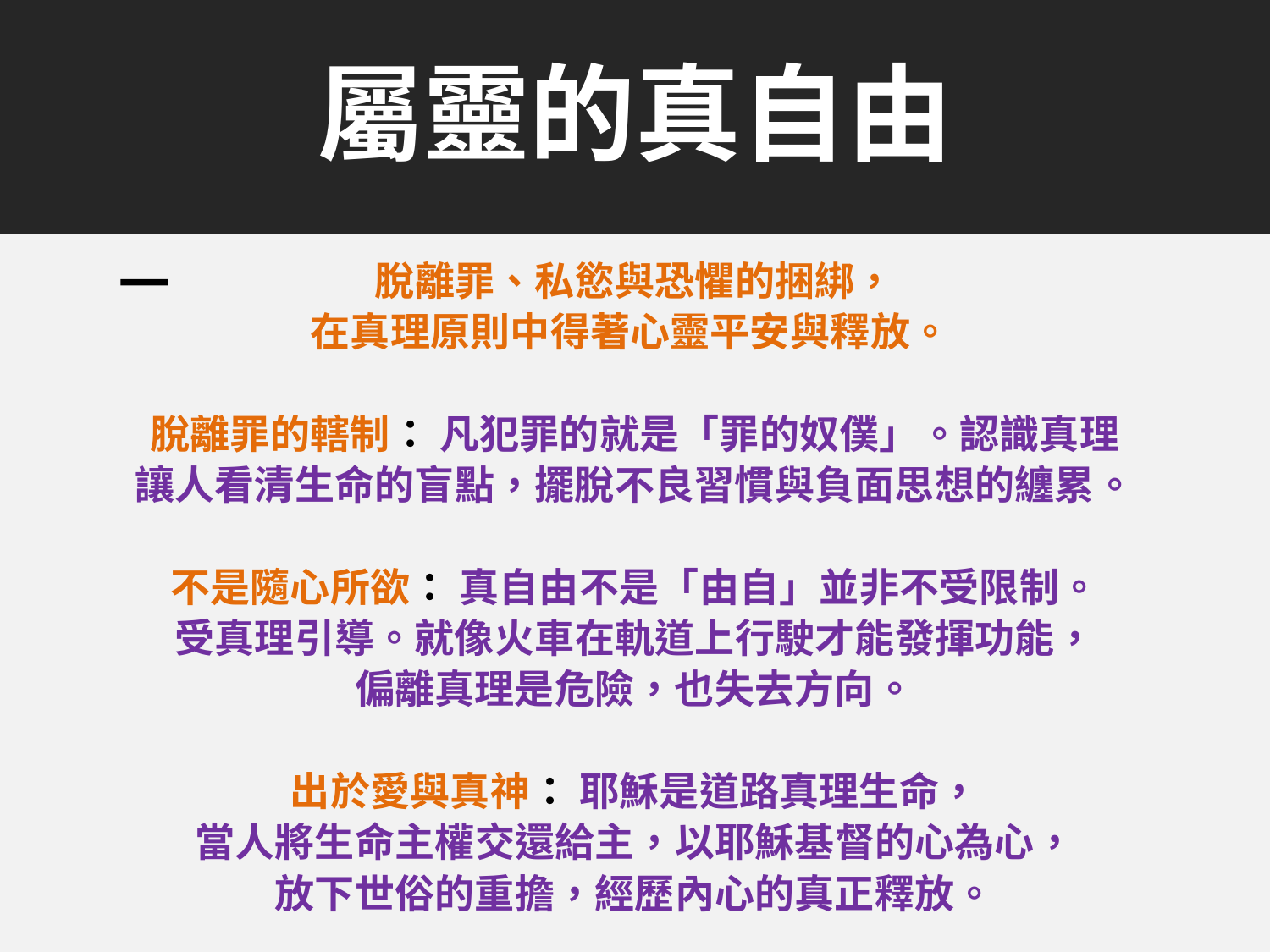

# 屬靈的真自由

脫離罪、私慾與恐懼的捆綁，
在真理原則中得著心靈平安與釋放。

脫離罪的轄制： 凡犯罪的就是「罪的奴僕」。認識真理
讓人看清生命的盲點，擺脫不良習慣與負面思想的纏累。

不是隨心所欲： 真自由不是「由自」並非不受限制。
受真理引導。就像火車在軌道上行駛才能發揮功能，
偏離真理是危險，也失去方向。

出於愛與真神： 耶穌是道路真理生命，
當人將生命主權交還給主，以耶穌基督的心為心，
放下世俗的重擔，經歷內心的真正釋放。